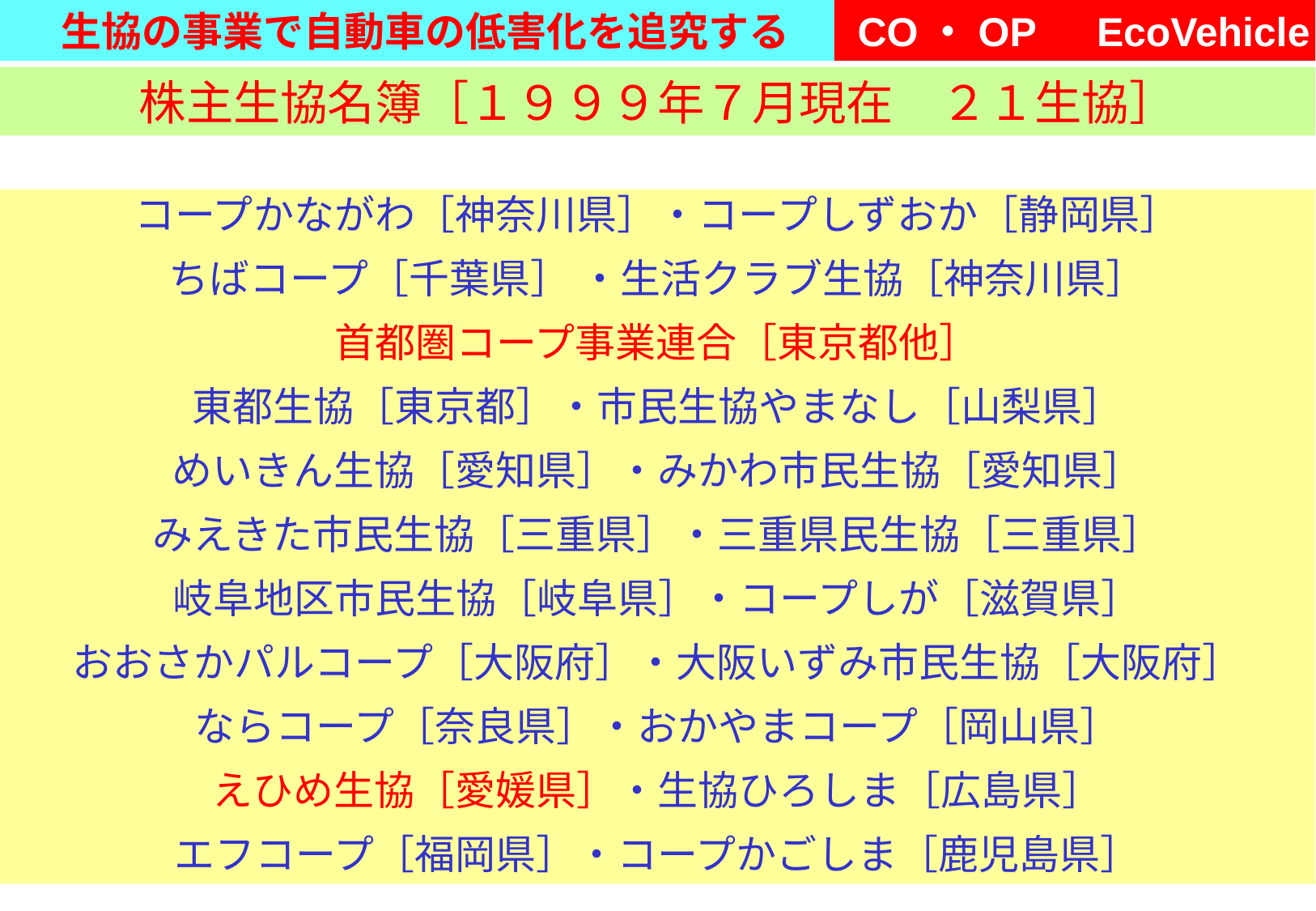

株主生協名簿［１９９９年７月現在　２１生協］
コープかながわ［神奈川県］・コープしずおか［静岡県］
ちばコープ［千葉県］ ・生活クラブ生協［神奈川県］
首都圏コープ事業連合［東京都他］
東都生協［東京都］・市民生協やまなし［山梨県］
めいきん生協［愛知県］・みかわ市民生協［愛知県］
みえきた市民生協［三重県］・三重県民生協［三重県］
岐阜地区市民生協［岐阜県］・コープしが［滋賀県］
おおさかパルコープ［大阪府］・大阪いずみ市民生協［大阪府］
ならコープ［奈良県］・おかやまコープ［岡山県］
えひめ生協［愛媛県］・生協ひろしま［広島県］
エフコープ［福岡県］・コープかごしま［鹿児島県］